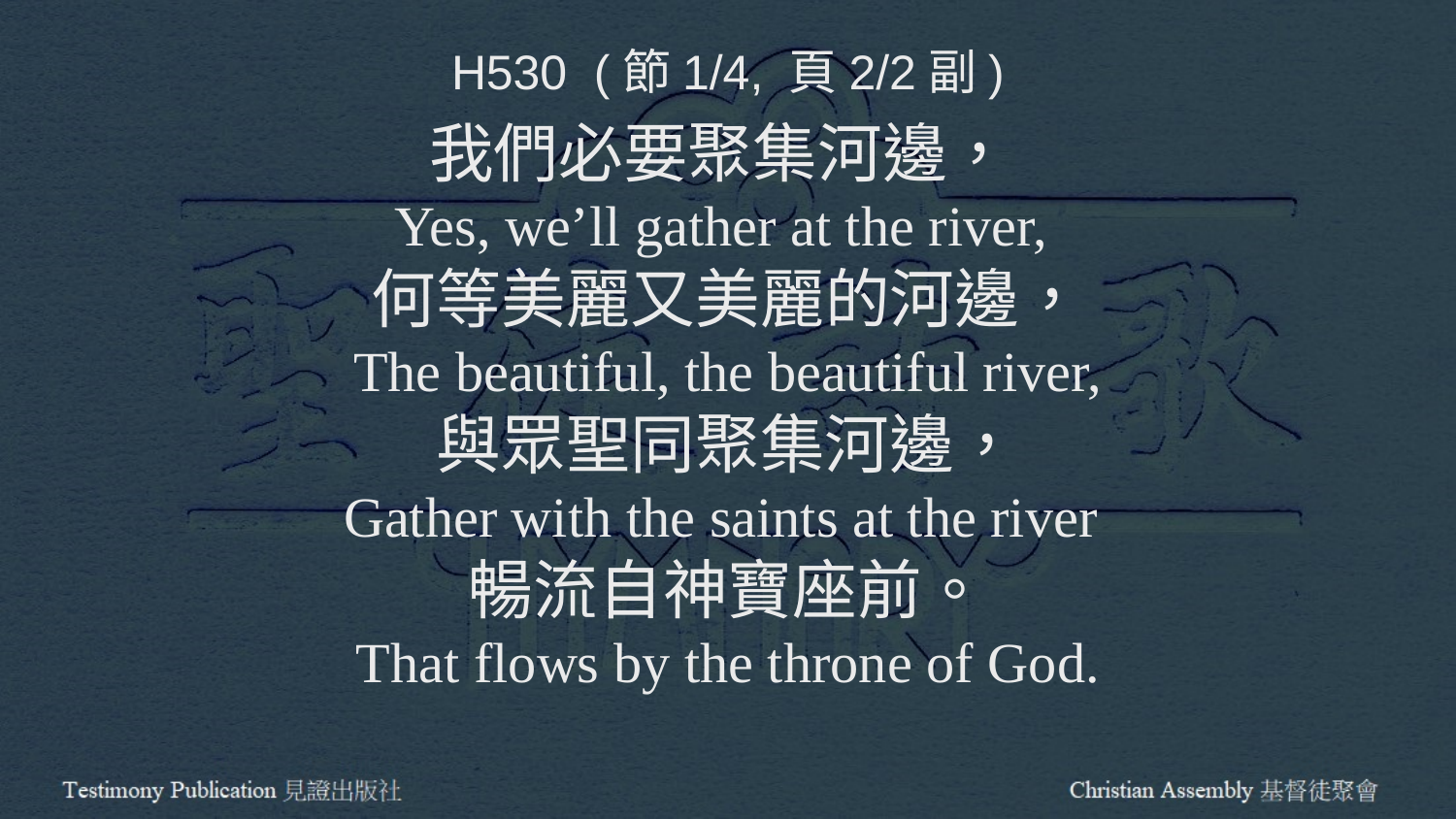

H530  (節1/4, 頁2/2副)
我們必要聚集河邊，
Yes, we’ll gather at the river,
何等美麗又美麗的河邊，
The beautiful, the beautiful river,
與眾聖同聚集河邊，
Gather with the saints at the river
暢流自神寶座前。
That flows by the throne of God.